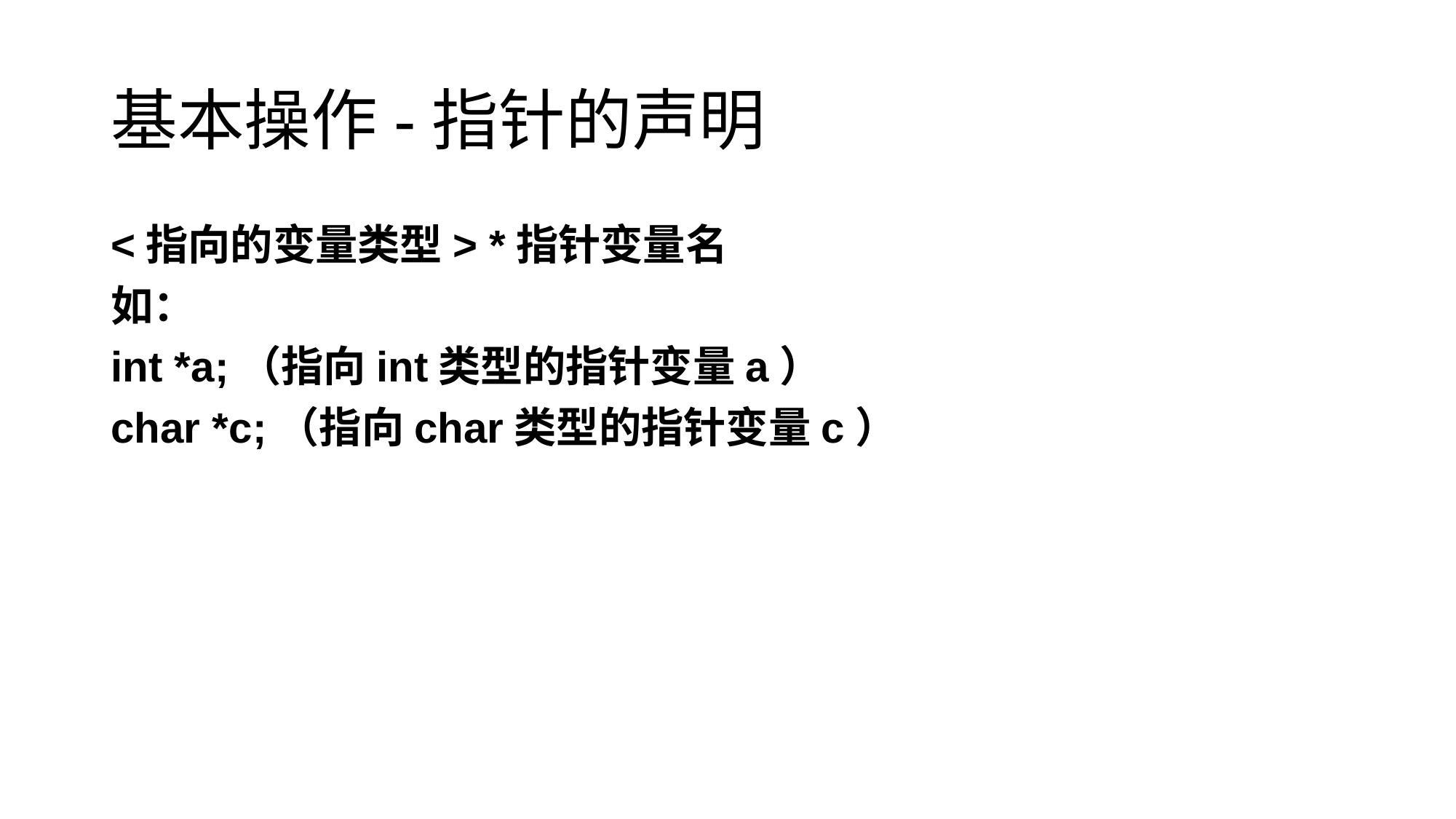

# 基本操作-指针的声明
<指向的变量类型> *指针变量名
如：
int *a;（指向int类型的指针变量a）
char *c;（指向char类型的指针变量c）